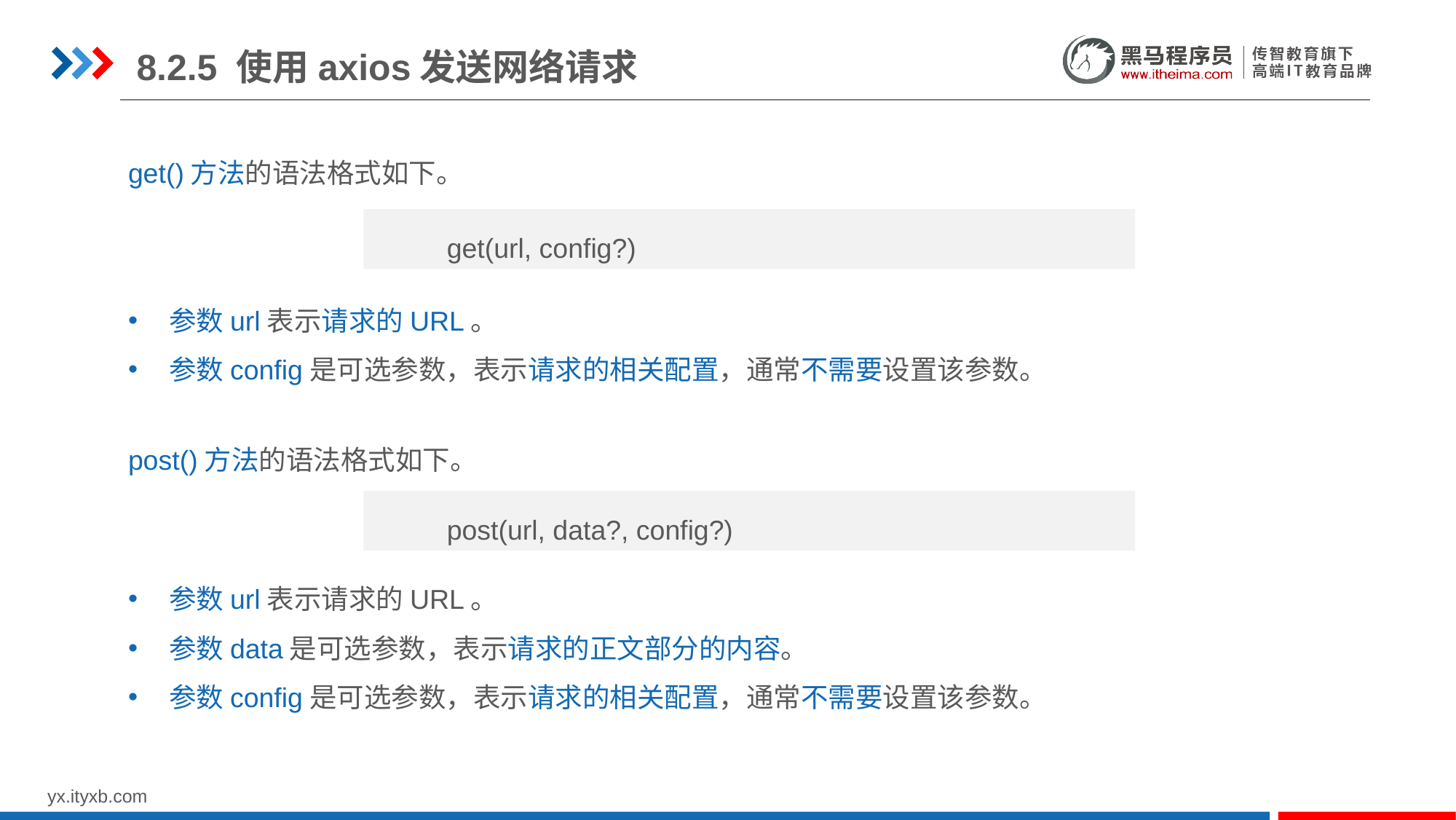

8.2.5 使用axios发送网络请求
get()方法的语法格式如下。

参数url表示请求的URL。
参数config是可选参数，表示请求的相关配置，通常不需要设置该参数。

post()方法的语法格式如下。

参数url表示请求的URL。
参数data是可选参数，表示请求的正文部分的内容。
参数config是可选参数，表示请求的相关配置，通常不需要设置该参数。
get(url, config?)
post(url, data?, config?)